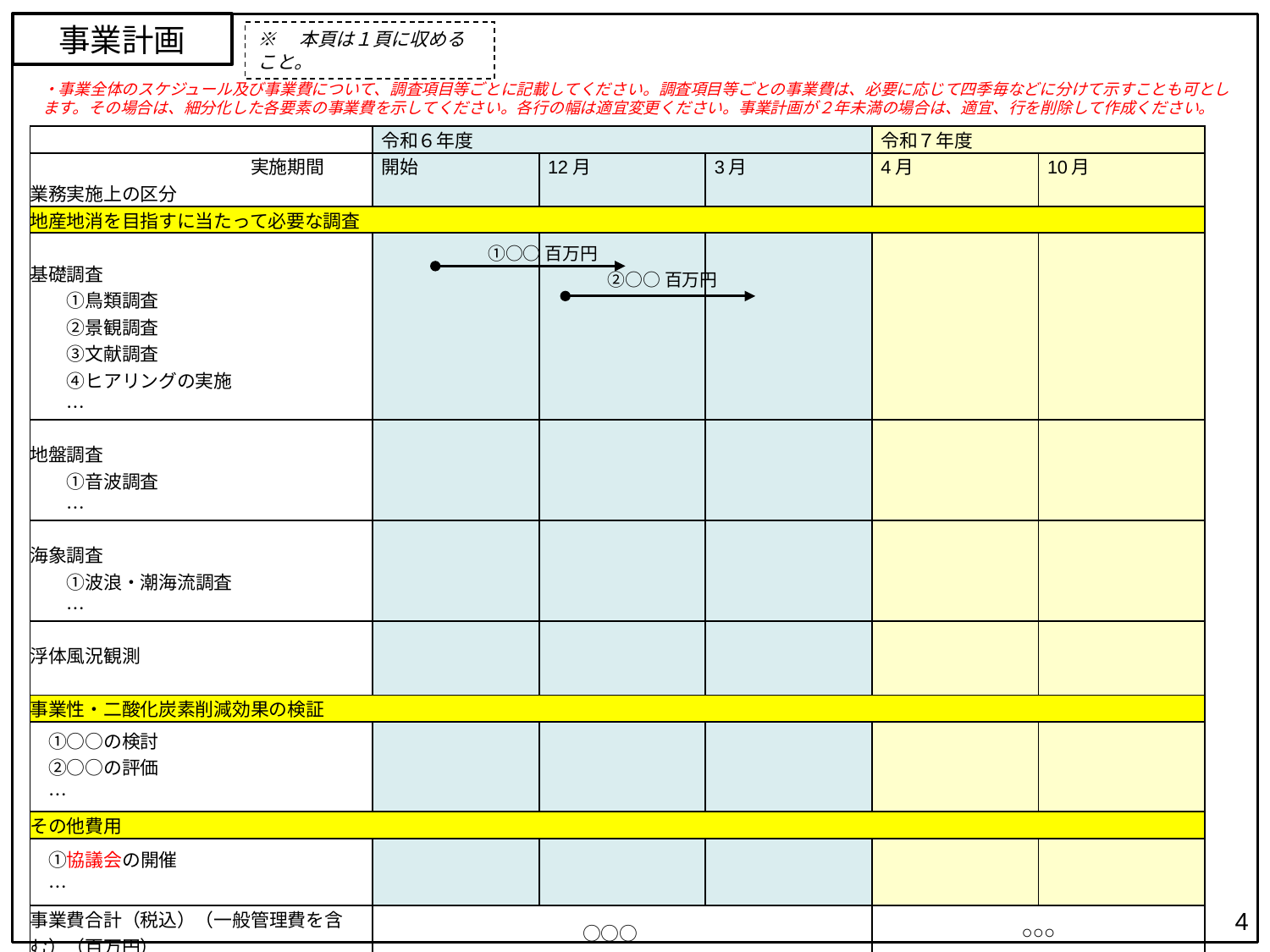

事業計画
※　本頁は１頁に収めること。

・事業全体のスケジュール及び事業費について、調査項目等ごとに記載してください。調査項目等ごとの事業費は、必要に応じて四季毎などに分けて示すことも可とします。その場合は、細分化した各要素の事業費を示してください。各行の幅は適宜変更ください。事業計画が２年未満の場合は、適宜、行を削除して作成ください。
|  | 令和６年度 |  |  | 令和７年度 |  |
| --- | --- | --- | --- | --- | --- |
| 実施期間 業務実施上の区分 | 開始 | 12月 | 3月 | 4月 | 10月 |
| 地産地消を目指すに当たって必要な調査 |  |  |  |  |  |
| 基礎調査 　　①鳥類調査 　　②景観調査 　　③文献調査 　　④ヒアリングの実施 　　… |  |  |  |  |  |
| 地盤調査 　　①音波調査 　　… |  |  |  |  |  |
| 海象調査 　　①波浪・潮海流調査 　　… |  |  |  |  |  |
| 浮体風況観測 |  |  |  |  |  |
| 事業性・二酸化炭素削減効果の検証 |  |  |  |  |  |
| ①○○の検討 　②○○の評価 　… |  |  |  |  |  |
| その他費用 |  |  |  |  |  |
| ①協議会の開催 　… |  |  |  |  |  |
| 事業費合計（税込）（一般管理費を含む）（百万円） | ○○○ |  |  | ○○○ |  |
| 総事業費（税込）（一般管理費を含む）（百万円） |  |  |  |  |  |
①○○百万円
②○○百万円
4